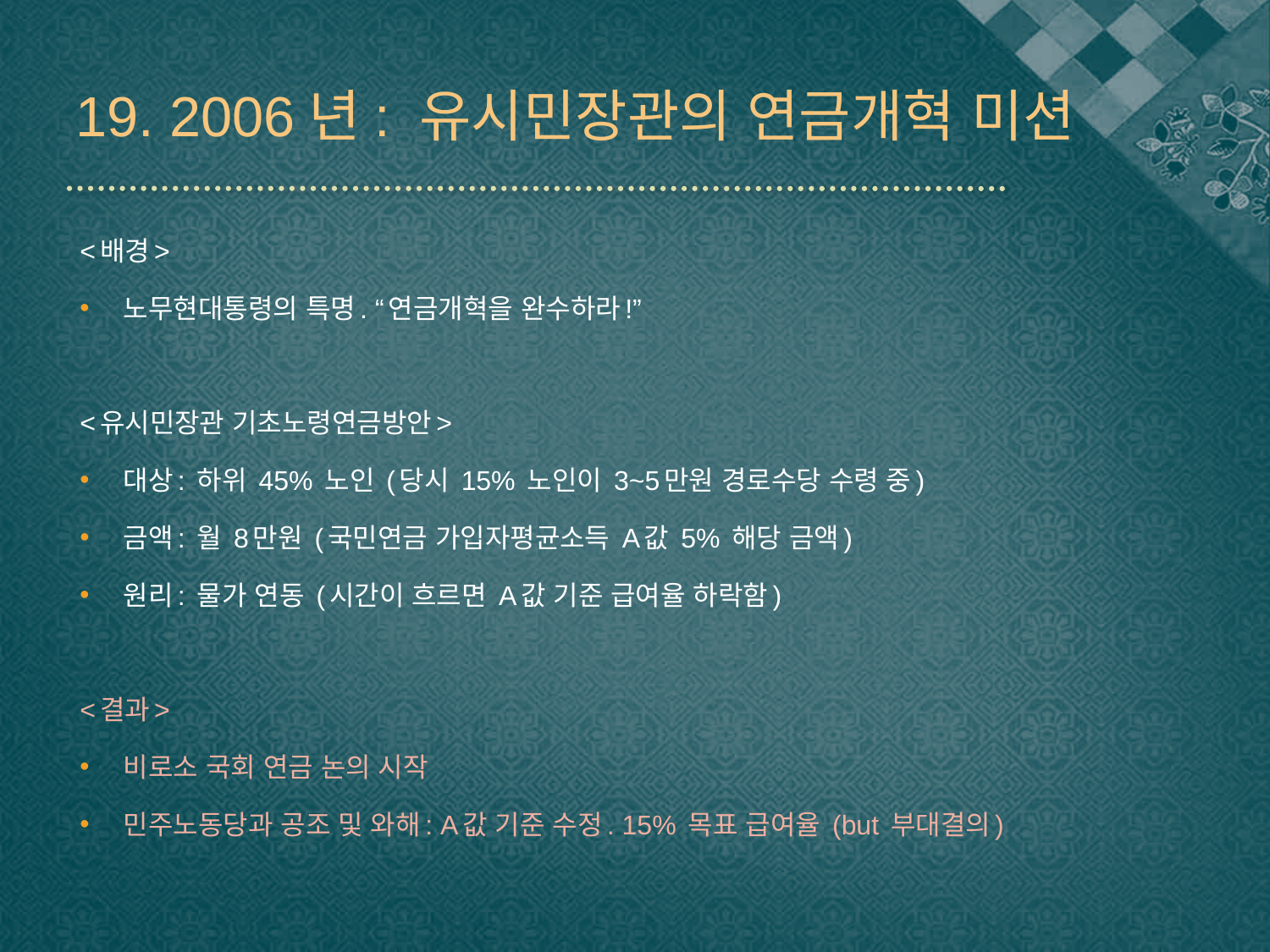

# 19. 2006년: 유시민장관의 연금개혁 미션
<배경>
노무현대통령의 특명. “연금개혁을 완수하라!”

<유시민장관 기초노령연금방안>
대상: 하위 45% 노인 (당시 15% 노인이 3~5만원 경로수당 수령 중)
금액: 월 8만원 (국민연금 가입자평균소득 A값 5% 해당 금액)
원리: 물가 연동 (시간이 흐르면 A값 기준 급여율 하락함)

<결과>
비로소 국회 연금 논의 시작
민주노동당과 공조 및 와해: A값 기준 수정. 15% 목표 급여율 (but 부대결의)